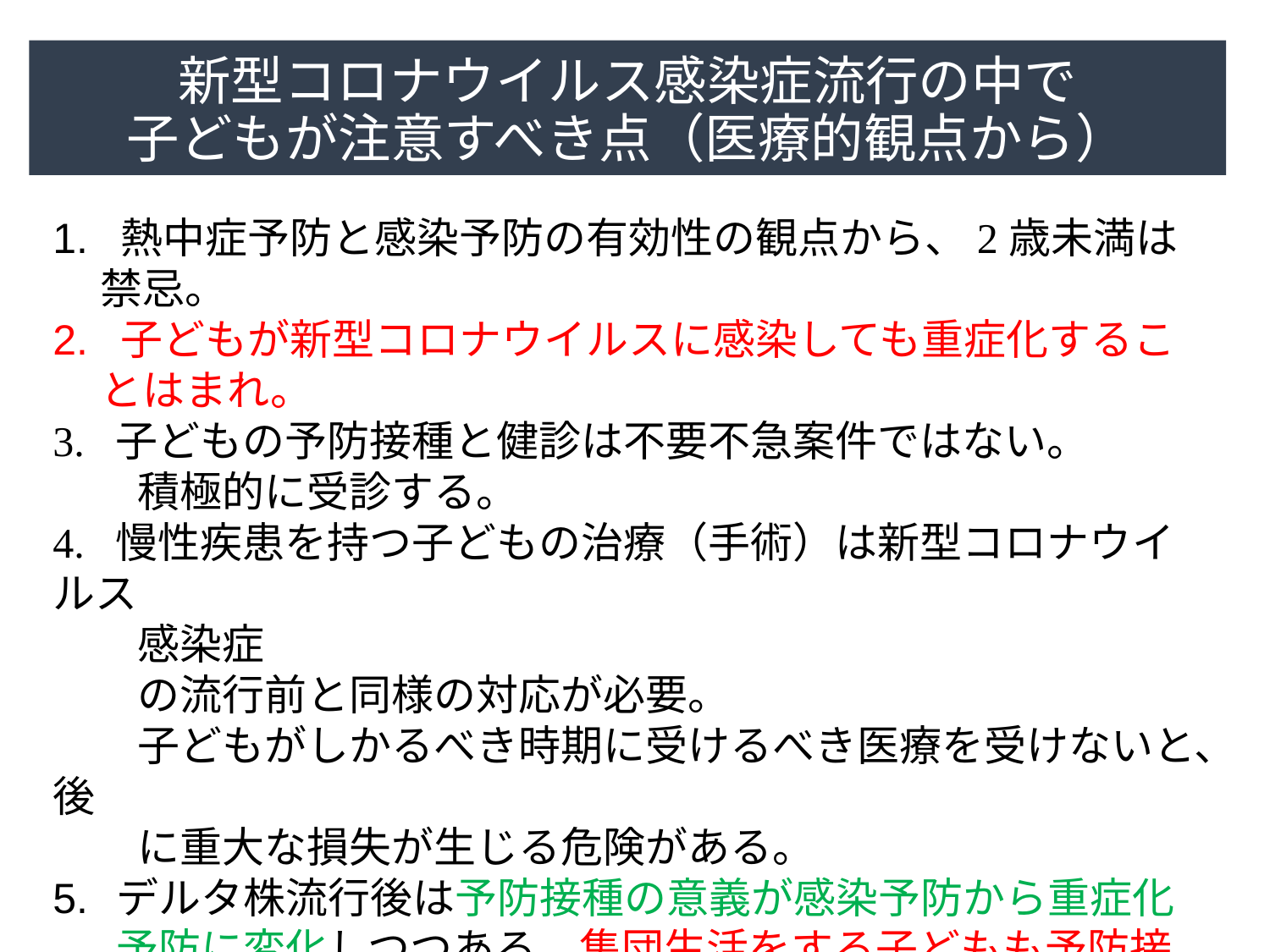

# 新型コロナウイルス感染症流行の中で 子どもが注意すべき点（医療的観点から）
 熱中症予防と感染予防の有効性の観点から、2歳未満は禁忌。
 子どもが新型コロナウイルスに感染しても重症化することはまれ。
3.  子どもの予防接種と健診は不要不急案件ではない。
　　積極的に受診する。
4.  慢性疾患を持つ子どもの治療（手術）は新型コロナウイルス
　　感染症
　　の流行前と同様の対応が必要。
　　子どもがしかるべき時期に受けるべき医療を受けないと、後
　　に重大な損失が生じる危険がある。
デルタ株流行後は予防接種の意義が感染予防から重症化予防に変化しつつある。集団生活をする子どもも予防接種対象者とするかの検討が必要（アドボカシー）。